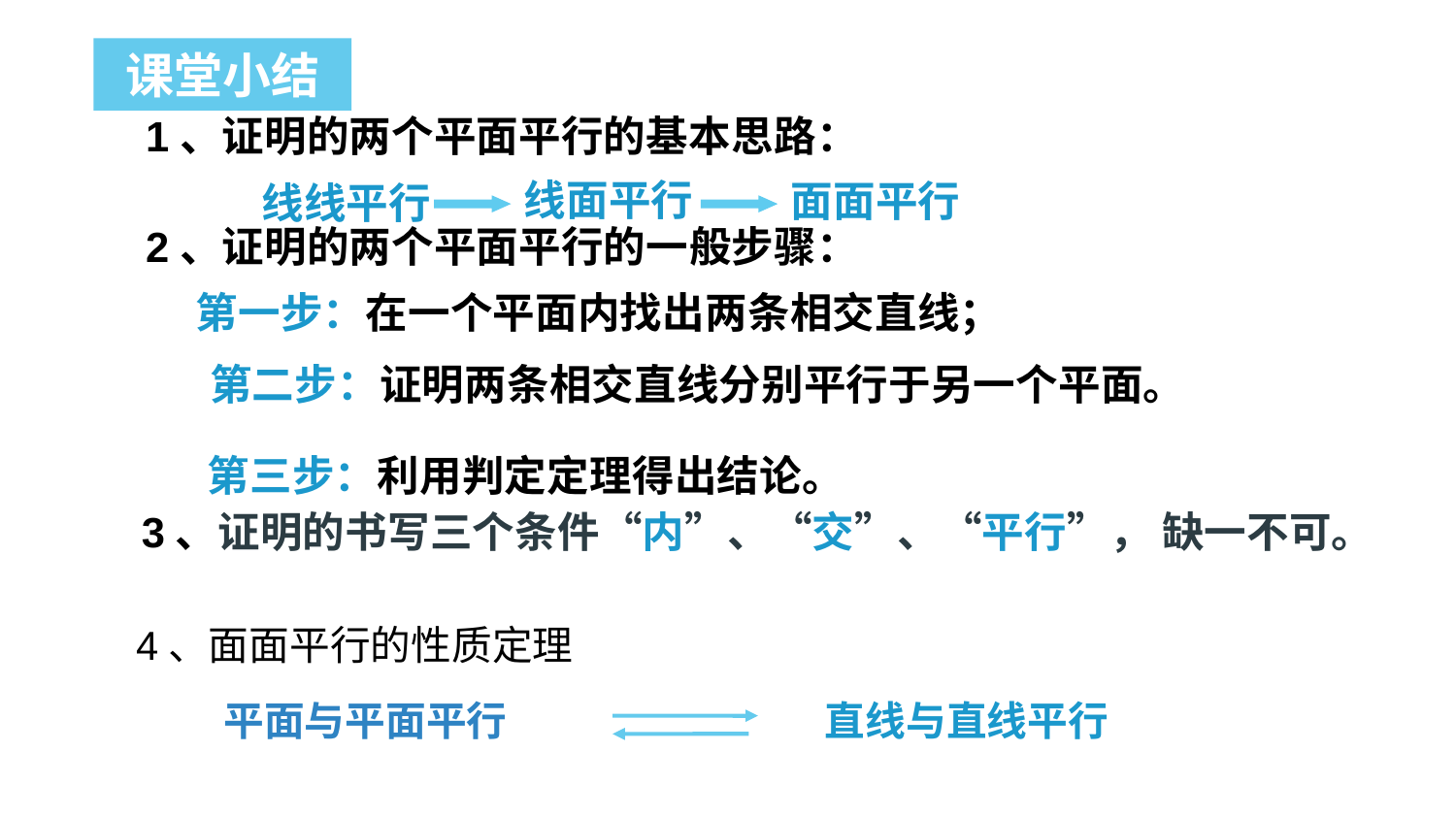

课堂小结
1、证明的两个平面平行的基本思路：
线面平行

面面平行
线线平行

2、证明的两个平面平行的一般步骤：
   第一步：在一个平面内找出两条相交直线；
  第二步：证明两条相交直线分别平行于另一个平面。
  第三步：利用判定定理得出结论。

3、证明的书写三个条件“内”、“交”、“平行”， 缺一不可。
4、面面平行的性质定理
平面与平面平行
直线与直线平行